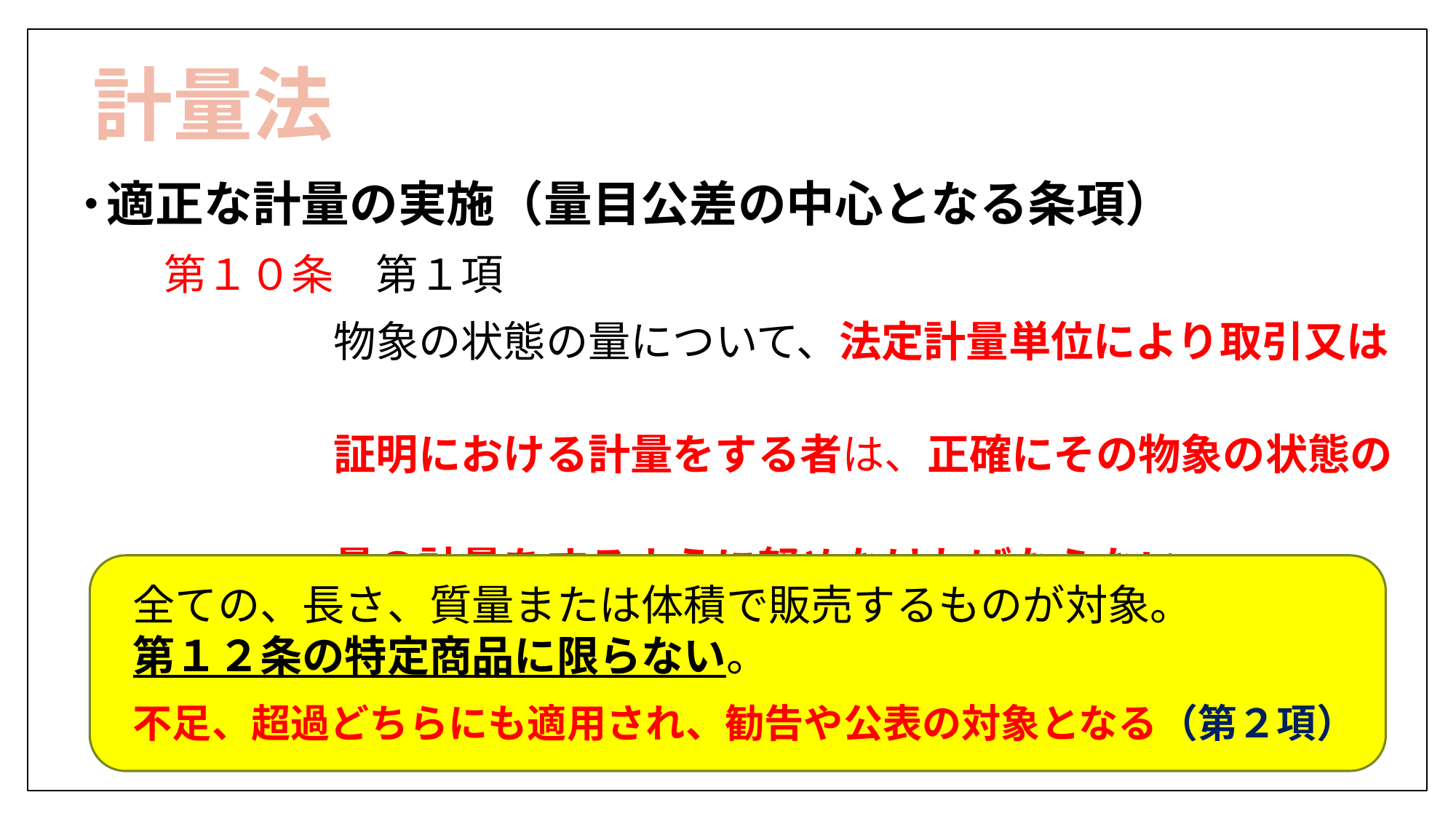

# 計量法
適正な計量の実施（量目公差の中心となる条項）
　　第１０条　第１項
　　　　　　物象の状態の量について、法定計量単位により取引又は
　　　　　　証明における計量をする者は、正確にその物象の状態の
　　　　　　量の計量をするように努めなければならない。

全ての、長さ、質量または体積で販売するものが対象。
第１２条の特定商品に限らない。

不足、超過どちらにも適用され、勧告や公表の対象となる（第２項）